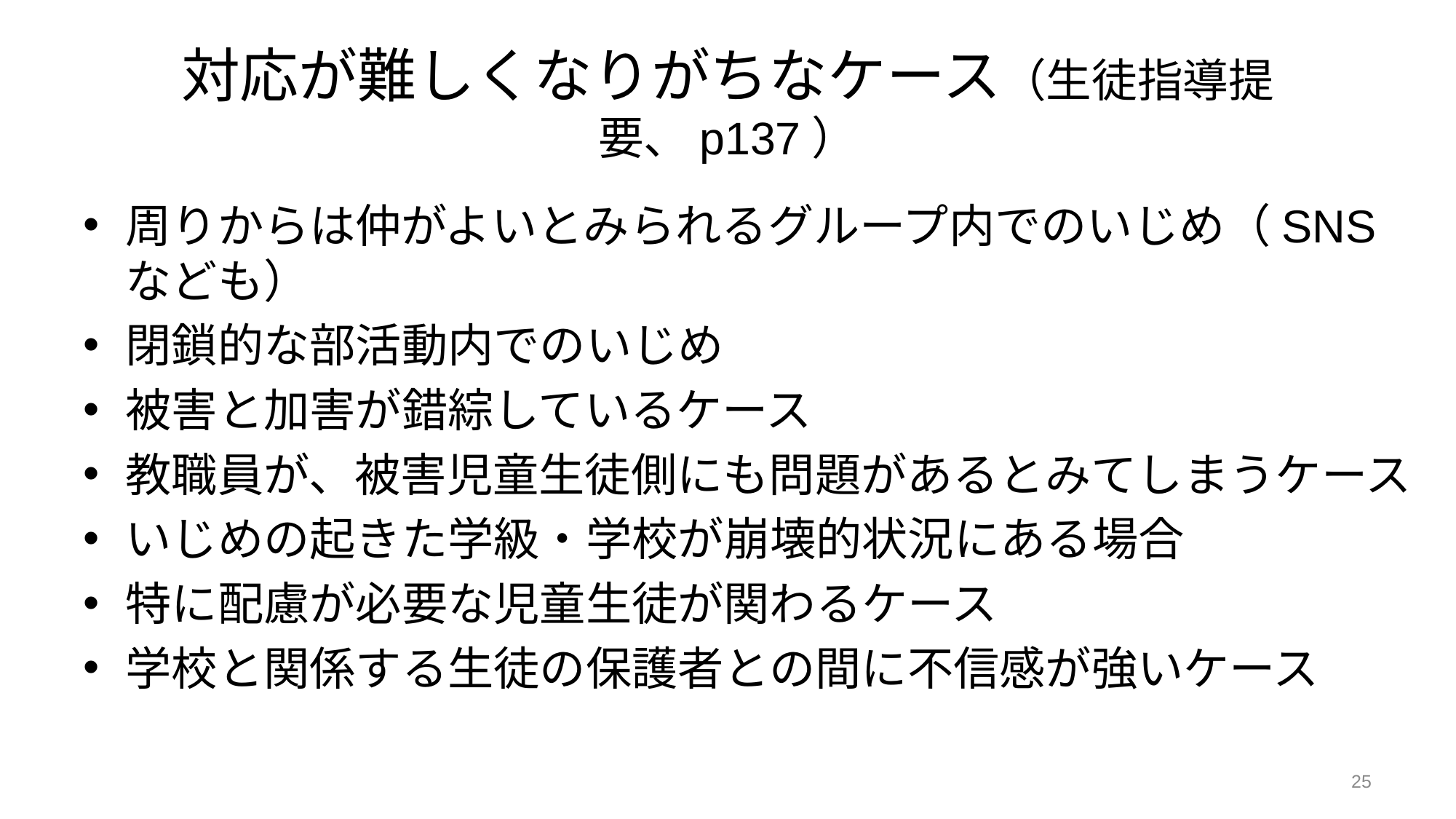

# 対応が難しくなりがちなケース（生徒指導提要、p137）
周りからは仲がよいとみられるグループ内でのいじめ（SNSなども）
閉鎖的な部活動内でのいじめ
被害と加害が錯綜しているケース
教職員が、被害児童生徒側にも問題があるとみてしまうケース
いじめの起きた学級・学校が崩壊的状況にある場合
特に配慮が必要な児童生徒が関わるケース
学校と関係する生徒の保護者との間に不信感が強いケース
25